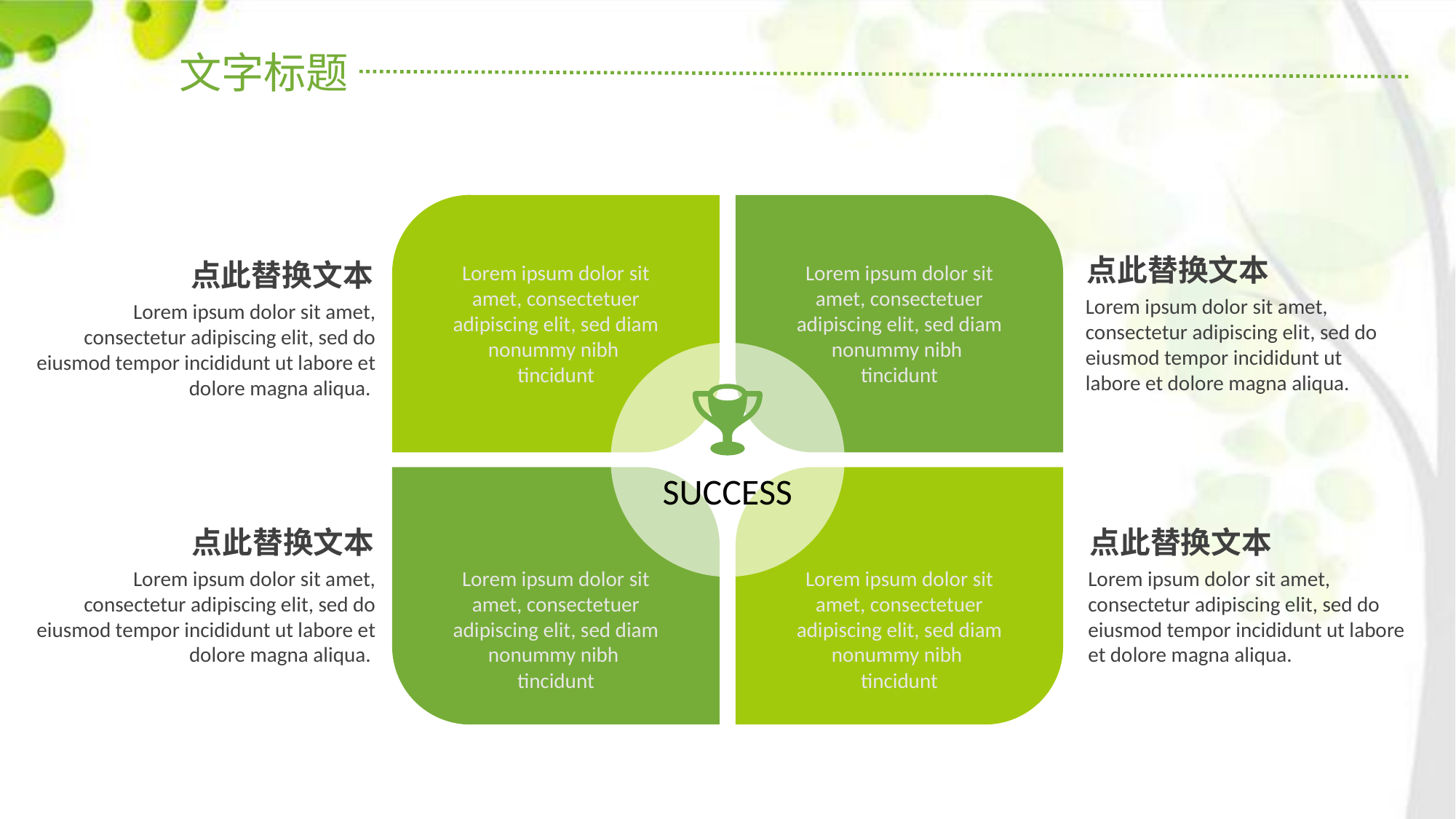

文字标题

点此替换文本
Lorem ipsum dolor sit amet, consectetur adipiscing elit, sed do eiusmod tempor incididunt ut labore et dolore magna aliqua.
点此替换文本
Lorem ipsum dolor sit amet, consectetur adipiscing elit, sed do eiusmod tempor incididunt ut labore et dolore magna aliqua.
Lorem ipsum dolor sit amet, consectetuer adipiscing elit, sed diam nonummy nibh
tincidunt
Lorem ipsum dolor sit amet, consectetuer adipiscing elit, sed diam nonummy nibh
tincidunt

SUCCESS

点此替换文本
Lorem ipsum dolor sit amet, consectetur adipiscing elit, sed do eiusmod tempor incididunt ut labore et dolore magna aliqua.
点此替换文本
Lorem ipsum dolor sit amet, consectetur adipiscing elit, sed do eiusmod tempor incididunt ut labore et dolore magna aliqua.
Lorem ipsum dolor sit amet, consectetuer adipiscing elit, sed diam nonummy nibh
tincidunt
Lorem ipsum dolor sit amet, consectetuer adipiscing elit, sed diam nonummy nibh
tincidunt